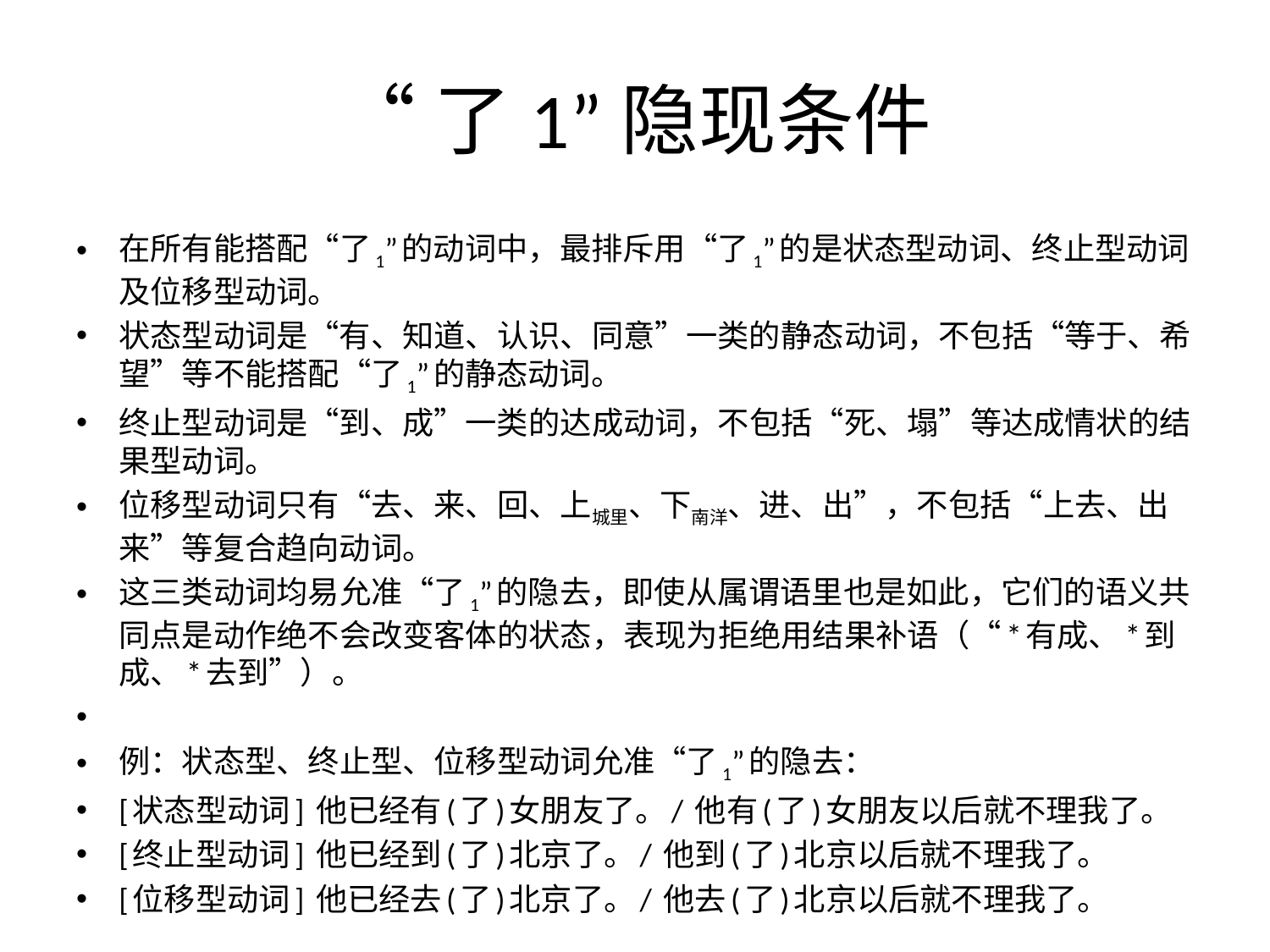

# “了1”隐现条件
在所有能搭配“了1”的动词中，最排斥用“了1”的是状态型动词、终止型动词及位移型动词。
状态型动词是“有、知道、认识、同意”一类的静态动词，不包括“等于、希望”等不能搭配“了1”的静态动词。
终止型动词是“到、成”一类的达成动词，不包括“死、塌”等达成情状的结果型动词。
位移型动词只有“去、来、回、上城里、下南洋、进、出”，不包括“上去、出来”等复合趋向动词。
这三类动词均易允准“了1”的隐去，即使从属谓语里也是如此，它们的语义共同点是动作绝不会改变客体的状态，表现为拒绝用结果补语（“*有成、*到成、*去到”）。

例：状态型、终止型、位移型动词允准“了1”的隐去：
[状态型动词] 他已经有(了)女朋友了。/ 他有(了)女朋友以后就不理我了。
[终止型动词] 他已经到(了)北京了。/ 他到(了)北京以后就不理我了。
[位移型动词] 他已经去(了)北京了。/ 他去(了)北京以后就不理我了。